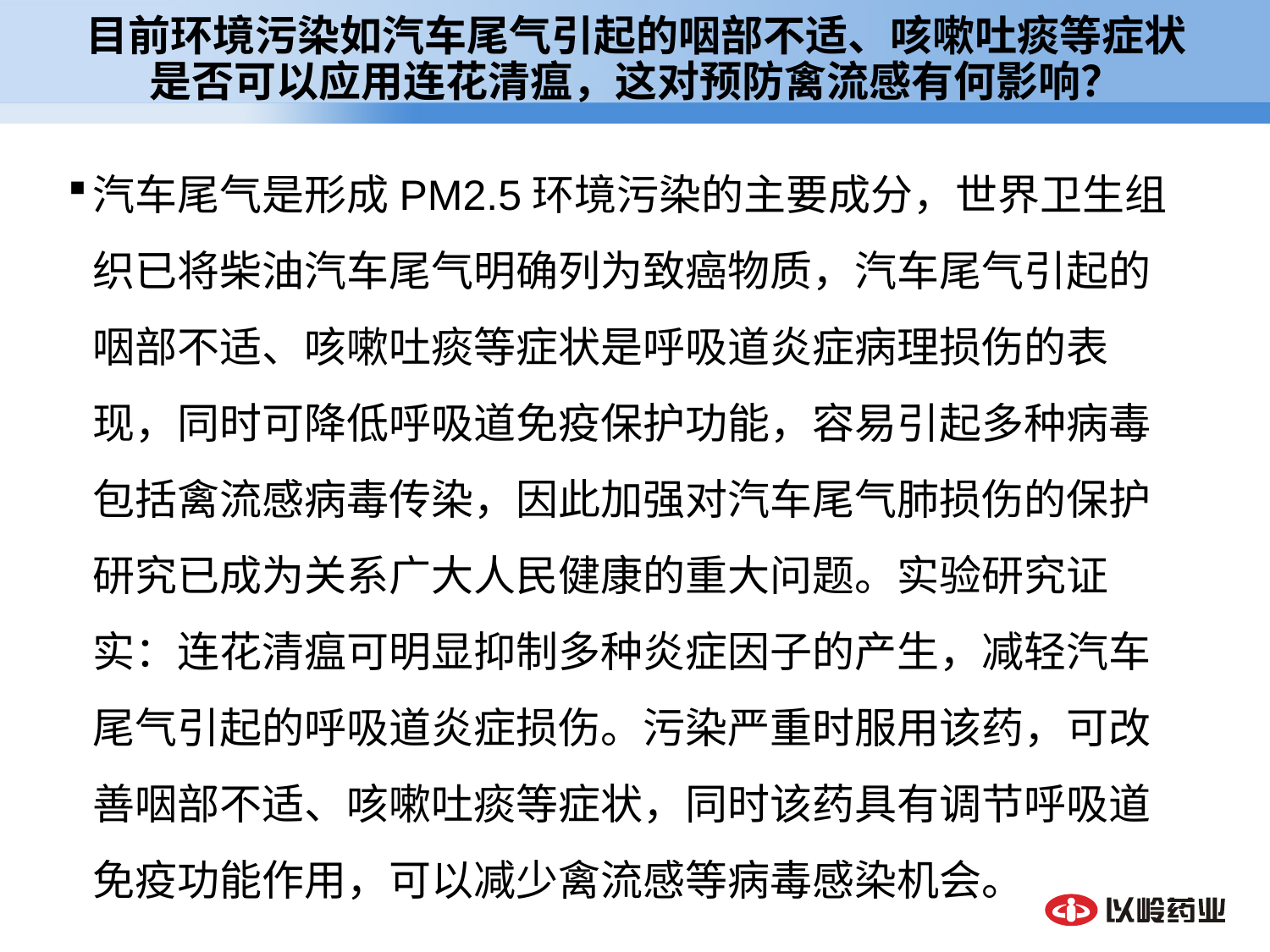

# 目前环境污染如汽车尾气引起的咽部不适、咳嗽吐痰等症状是否可以应用连花清瘟，这对预防禽流感有何影响？
汽车尾气是形成PM2.5环境污染的主要成分，世界卫生组织已将柴油汽车尾气明确列为致癌物质，汽车尾气引起的咽部不适、咳嗽吐痰等症状是呼吸道炎症病理损伤的表现，同时可降低呼吸道免疫保护功能，容易引起多种病毒包括禽流感病毒传染，因此加强对汽车尾气肺损伤的保护研究已成为关系广大人民健康的重大问题。实验研究证实：连花清瘟可明显抑制多种炎症因子的产生，减轻汽车尾气引起的呼吸道炎症损伤。污染严重时服用该药，可改善咽部不适、咳嗽吐痰等症状，同时该药具有调节呼吸道免疫功能作用，可以减少禽流感等病毒感染机会。